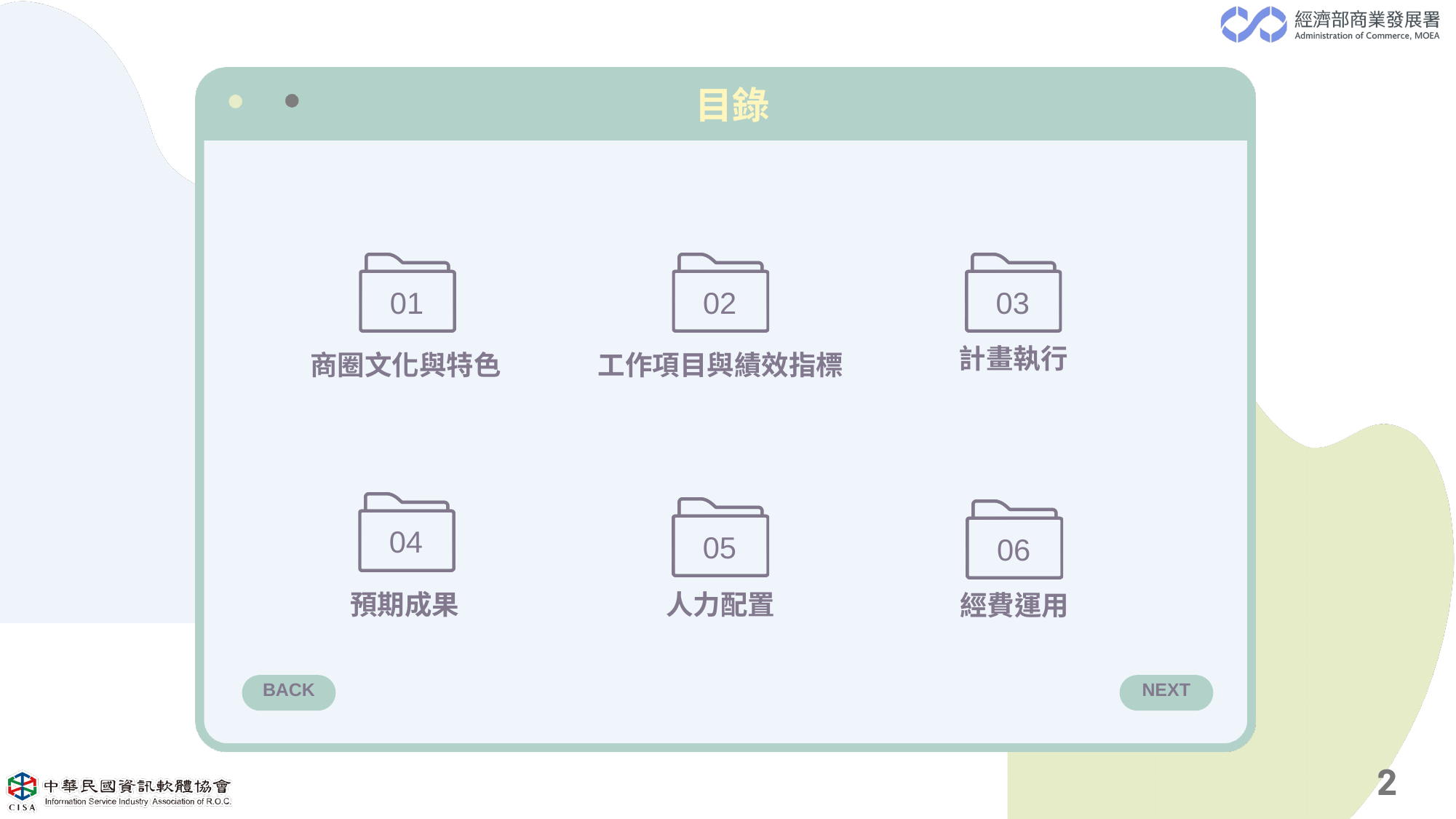

目錄

02
03
01
計畫執行
工作項目與績效指標
商圈文化與特色

04
05
06
預期成果
人力配置
經費運用

BACK

NEXT
2